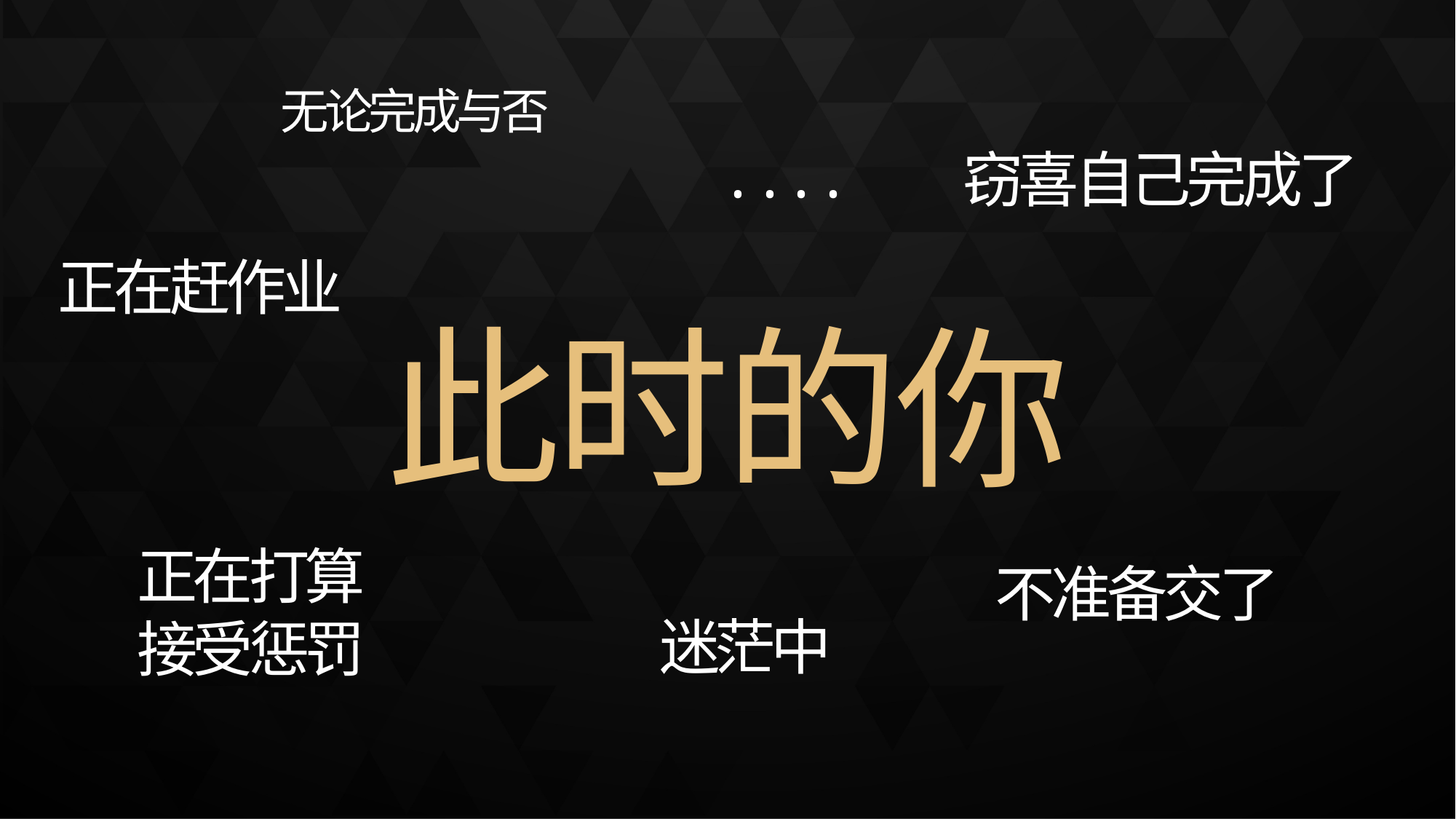

无论完成与否
窃喜自己完成了
····
正在赶作业
此时的你
正在打算
接受惩罚
不准备交了
迷茫中